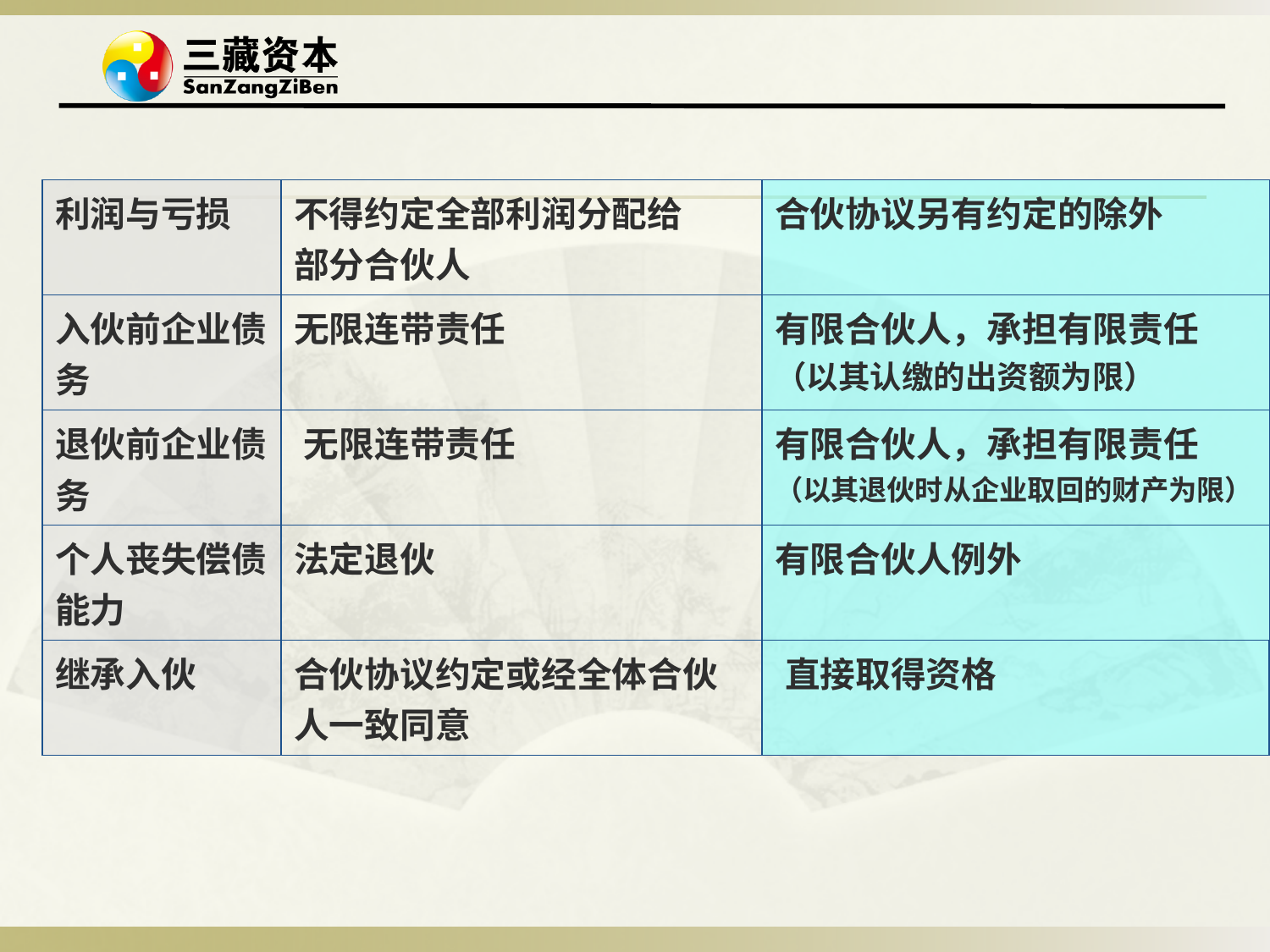

#
| 利润与亏损 | 不得约定全部利润分配给 部分合伙人 | 合伙协议另有约定的除外 |
| --- | --- | --- |
| 入伙前企业债务 | 无限连带责任 | 有限合伙人，承担有限责任‌ （以其认缴的出资额为限） |
| 退伙前企业债务‌ | ‌无限连带责任 | 有限合伙人，承担有限责任 （‌以其退伙时从企业取回的财产为限） |
| 个人丧失偿债能力 | 法定退伙 | 有限合伙人例外 |
| 继承入伙 | 合伙协议约定或经全体合伙人一致同意 | ‌直接取得资格 |